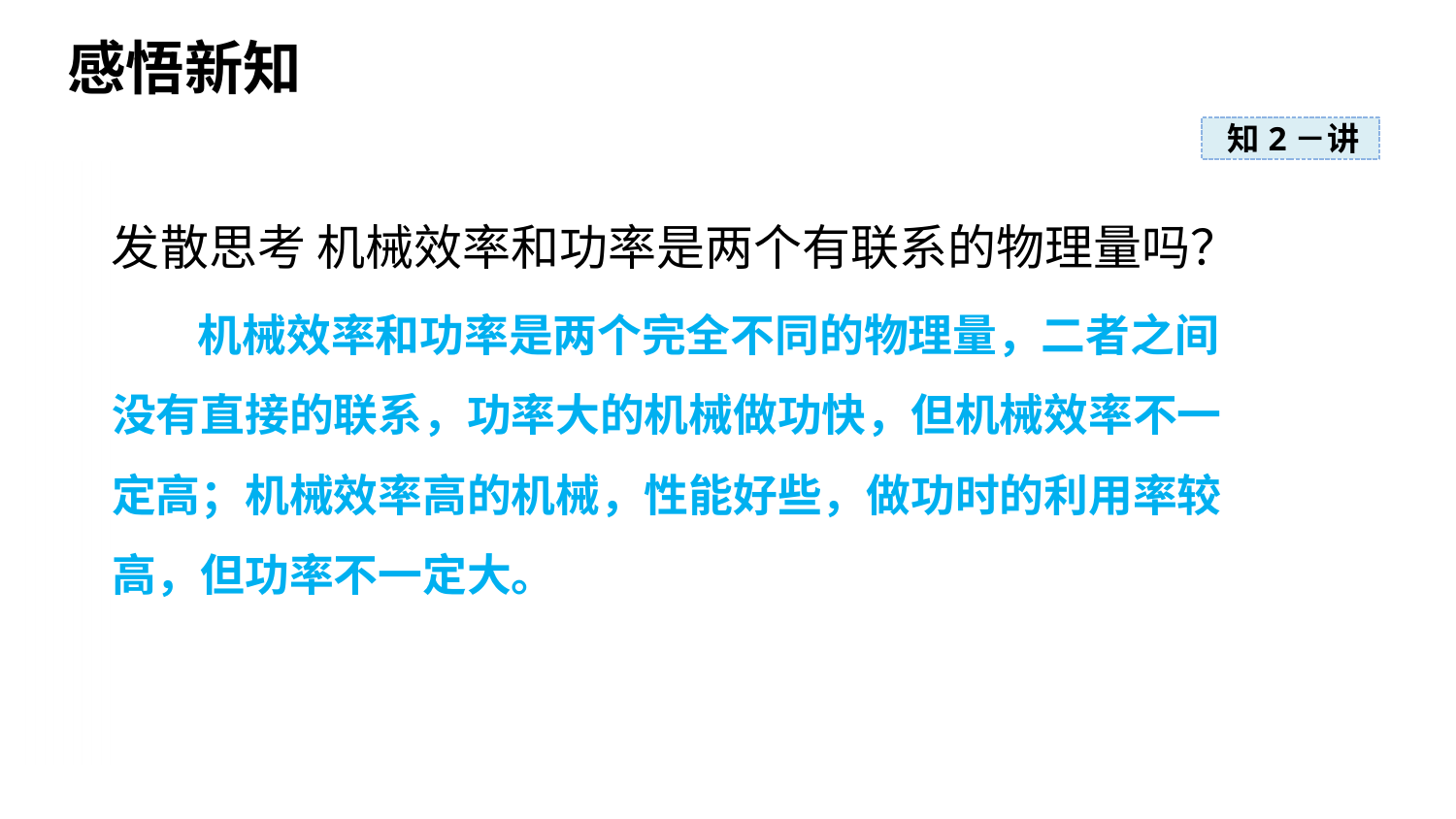

感悟新知
知2－讲

发散思考 机械效率和功率是两个有联系的物理量吗？
机械效率和功率是两个完全不同的物理量，二者之间没有直接的联系，功率大的机械做功快，但机械效率不一定高；机械效率高的机械，性能好些，做功时的利用率较高，但功率不一定大。